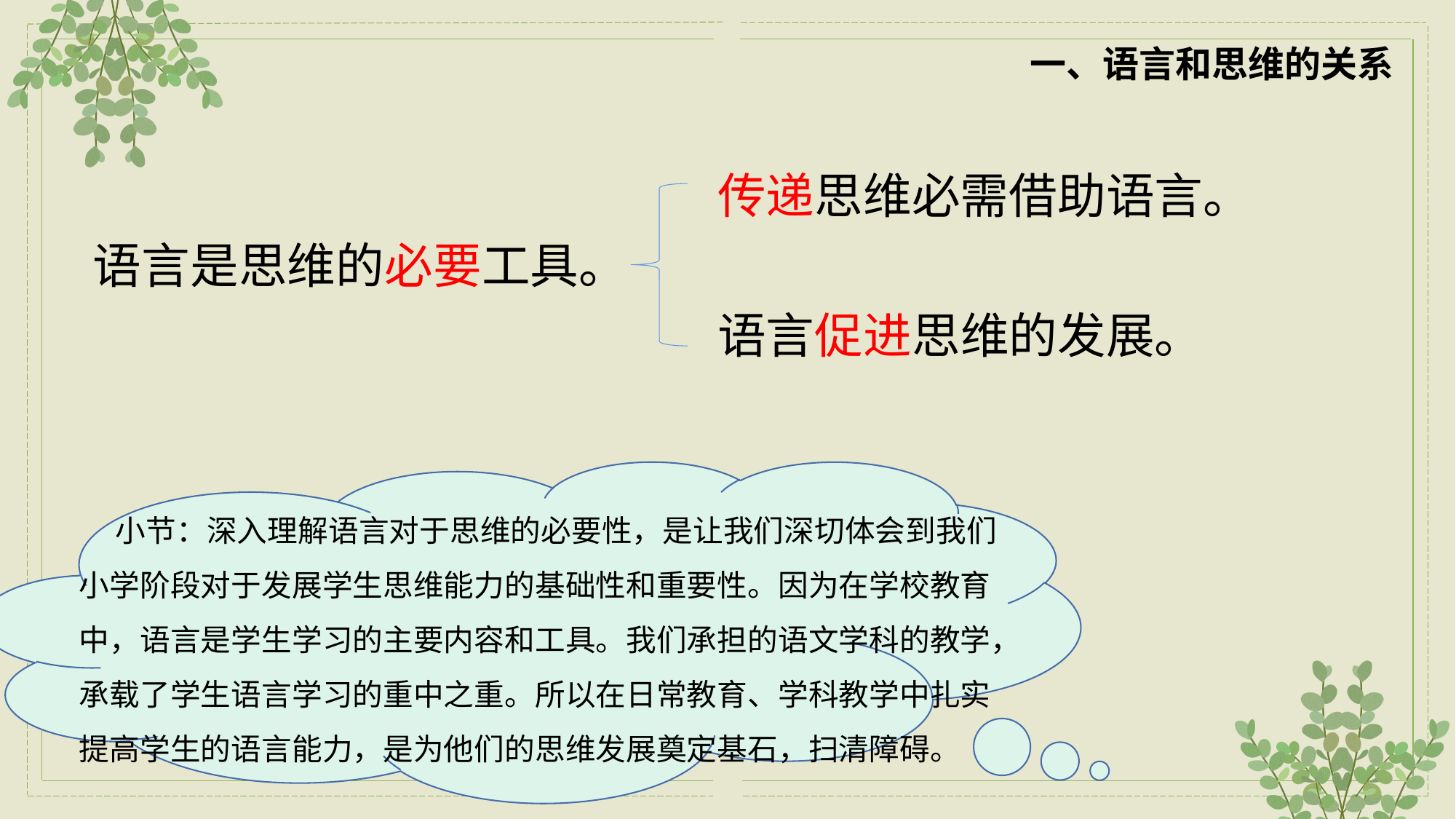

一、语言和思维的关系
传递思维必需借助语言。

语言是思维的必要工具。
语言促进思维的发展。

小节：深入理解语言对于思维的必要性，是让我们深切体会到我们小学阶段对于发展学生思维能力的基础性和重要性。因为在学校教育中，语言是学生学习的主要内容和工具。我们承担的语文学科的教学，承载了学生语言学习的重中之重。所以在日常教育、学科教学中扎实提高学生的语言能力，是为他们的思维发展奠定基石，扫清障碍。